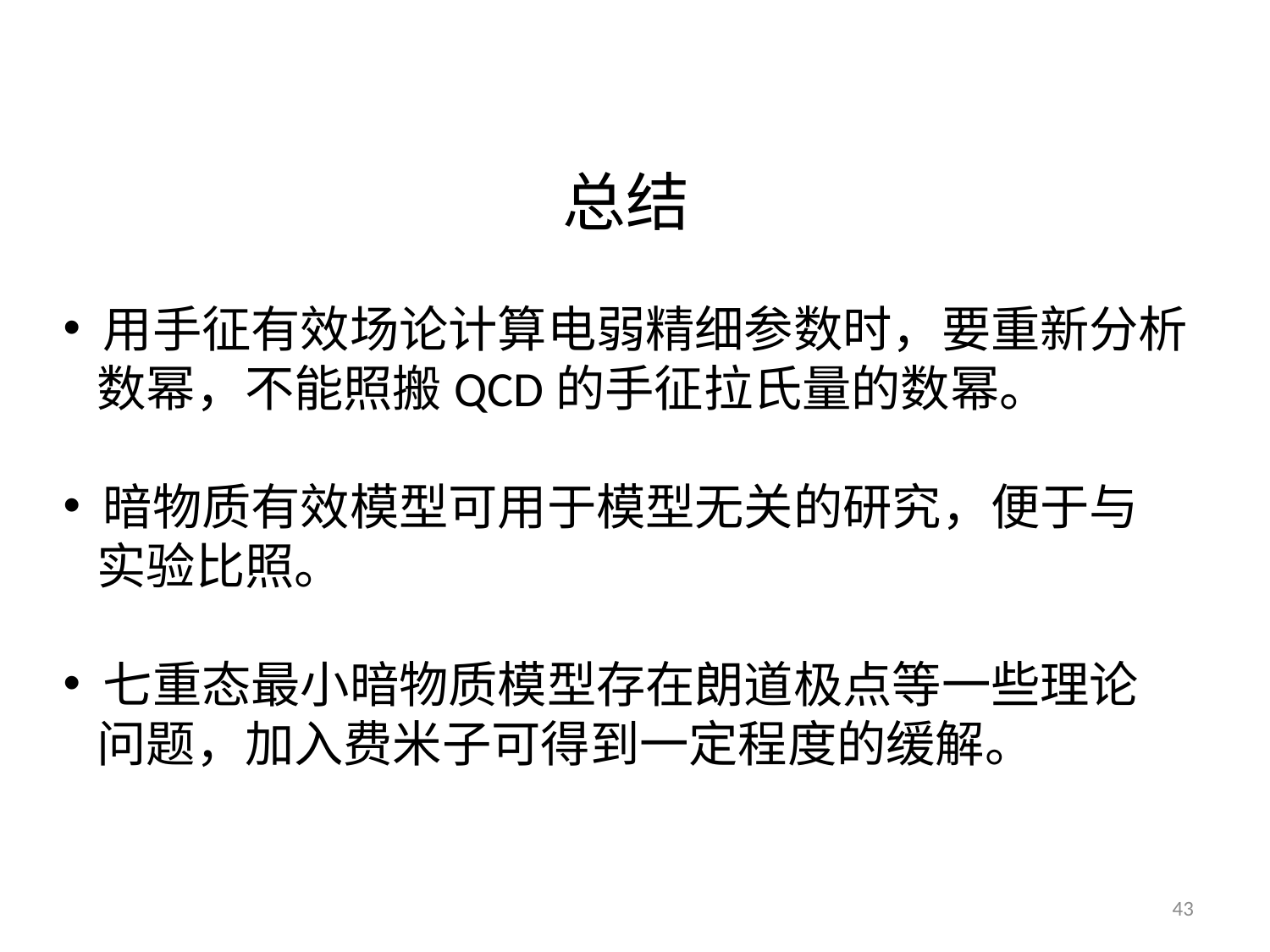

总结

 用手征有效场论计算电弱精细参数时，要重新分析
  数幂，不能照搬QCD的手征拉氏量的数幂。

 暗物质有效模型可用于模型无关的研究，便于与
  实验比照。

 七重态最小暗物质模型存在朗道极点等一些理论
  问题，加入费米子可得到一定程度的缓解。
43